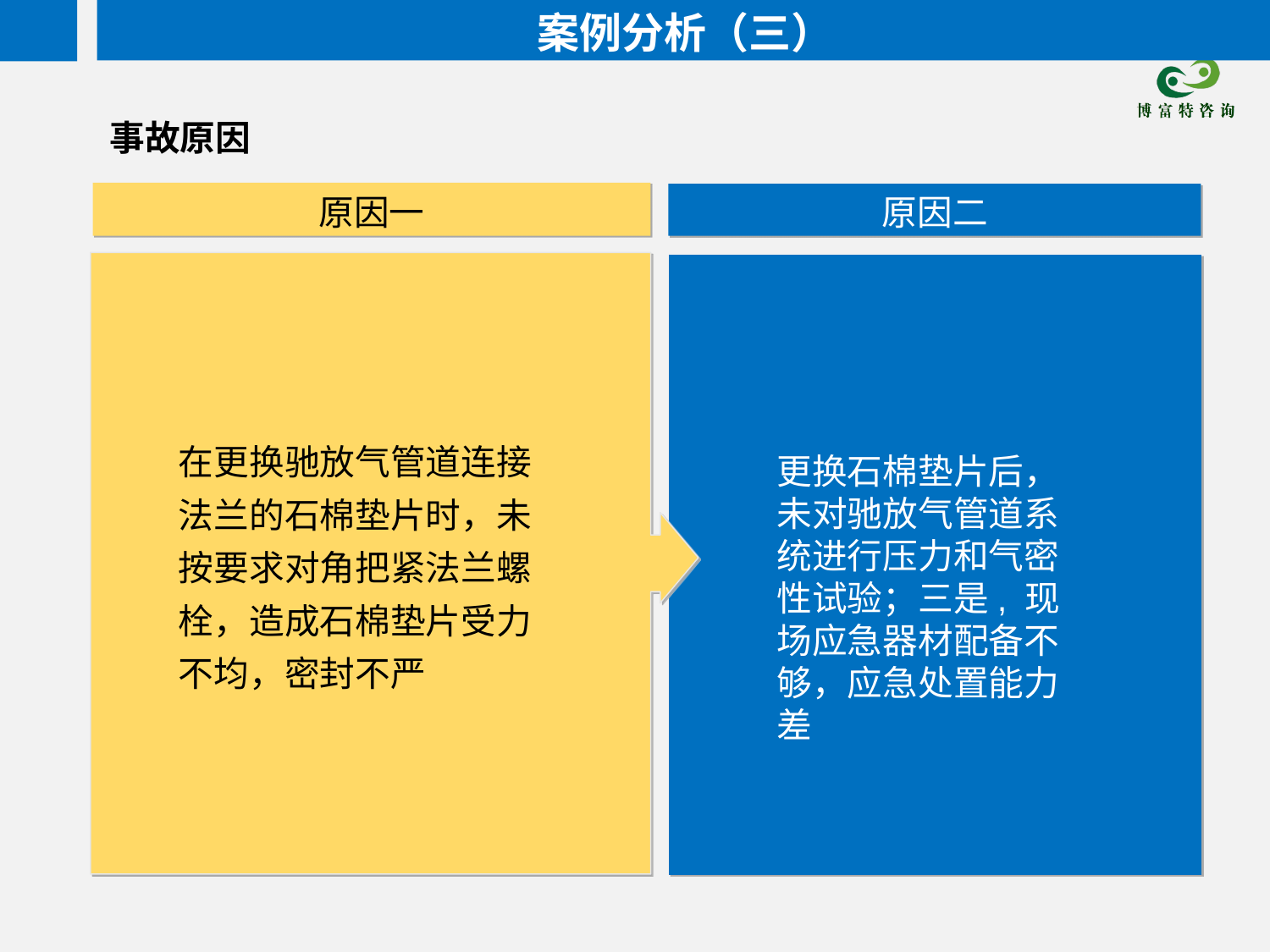

案例分析（三）
事故原因

原因一
原因二

在更换驰放气管道连接法兰的石棉垫片时，未按要求对角把紧法兰螺栓，造成石棉垫片受力不均，密封不严
更换石棉垫片后，未对驰放气管道系统进行压力和气密性试验；三是, 现场应急器材配备不够，应急处置能力差